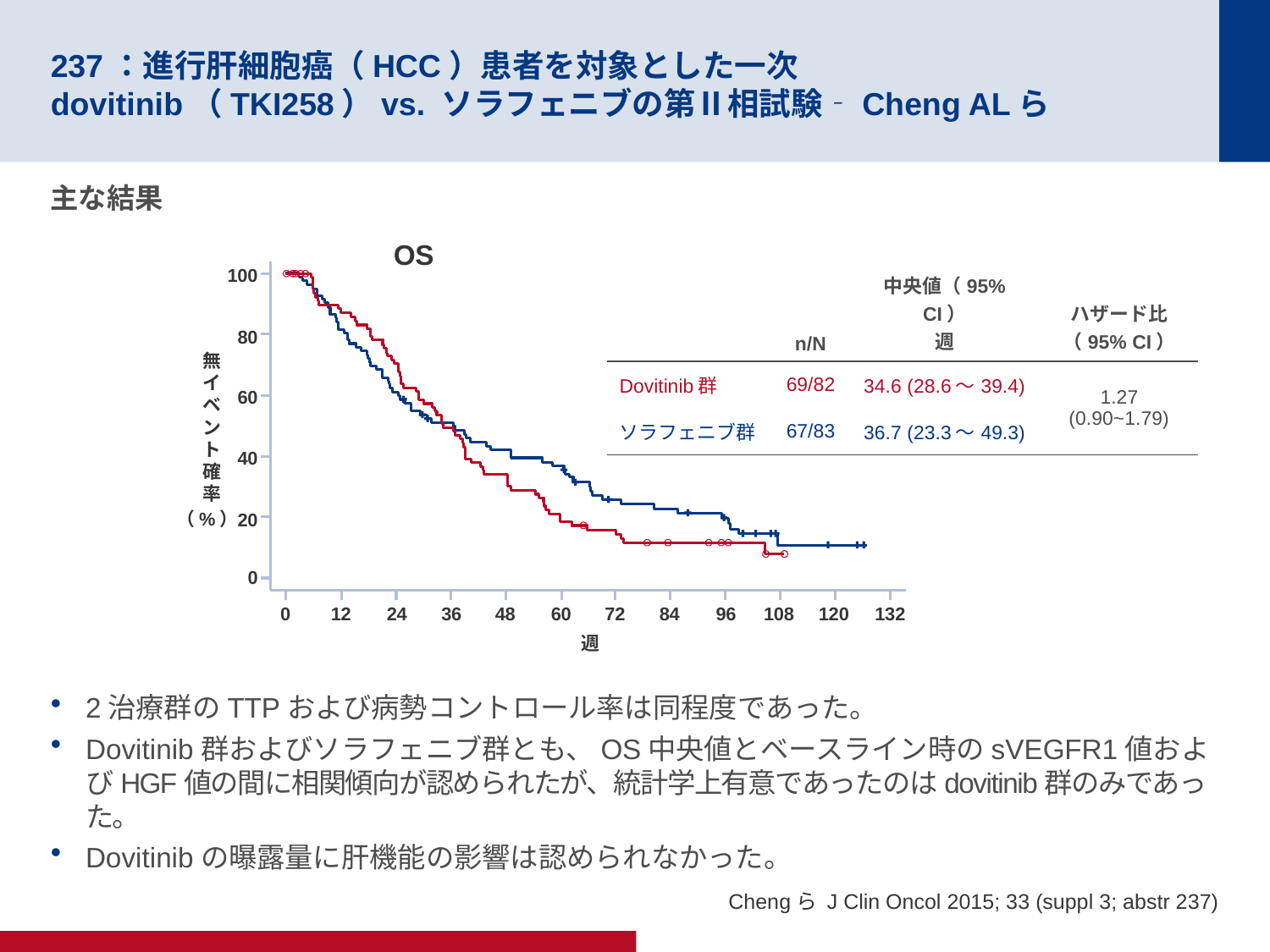

# 237：進行肝細胞癌（HCC）患者を対象とした一次dovitinib（TKI258）vs. ソラフェニブの第Ⅱ相試験‐Cheng ALら
主な結果
2治療群のTTPおよび病勢コントロール率は同程度であった。
Dovitinib群およびソラフェニブ群とも、OS中央値とベースライン時のsVEGFR1値およびHGF値の間に相関傾向が認められたが、統計学上有意であったのはdovitinib群のみであった。
Dovitinibの曝露量に肝機能の影響は認められなかった。

OS
100
80
60
無イベント確率
40
20
0
0
12
24
36
48
60
72
84
96
108
120
132
週

（%）

|  | n/N | 中央値（95% CI） 週 | ハザード比（95% CI） |
| --- | --- | --- | --- |
| Dovitinib群 | 69/82 | 34.6 (28.6～39.4) | 1.27 (0.90~1.79) |
| ソラフェニブ群 | 67/83 | 36.7 (23.3～49.3) |  |
Chengら J Clin Oncol 2015; 33 (suppl 3; abstr 237)